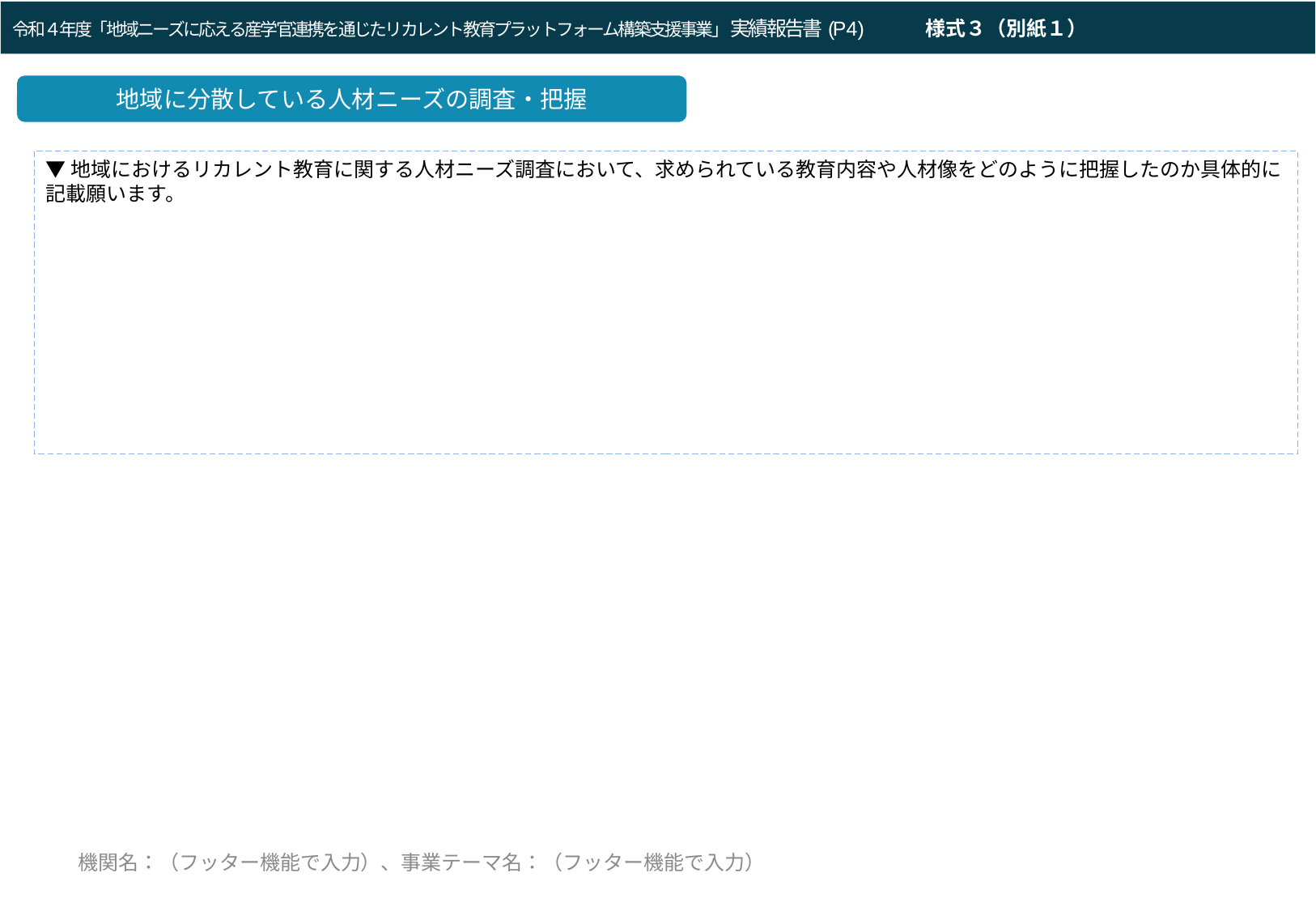

令和４年度「地域ニーズに応える産学官連携を通じたリカレント教育プラットフォーム構築支援事業」実績報告書(P4)　　　様式３（別紙１）
令和３年度「DX等成長分野を中心とした就職・転職支援のためのリカレント教育推進事業」企画提案書（Ⅰ：DXリテラシー）(P4)
地域に分散している人材ニーズの調査・把握
▼地域におけるリカレント教育に関する人材ニーズ調査において、求められている教育内容や人材像をどのように把握したのか具体的に記載願います。

機関名：（フッター機能で入力）、事業テーマ名：（フッター機能で入力）